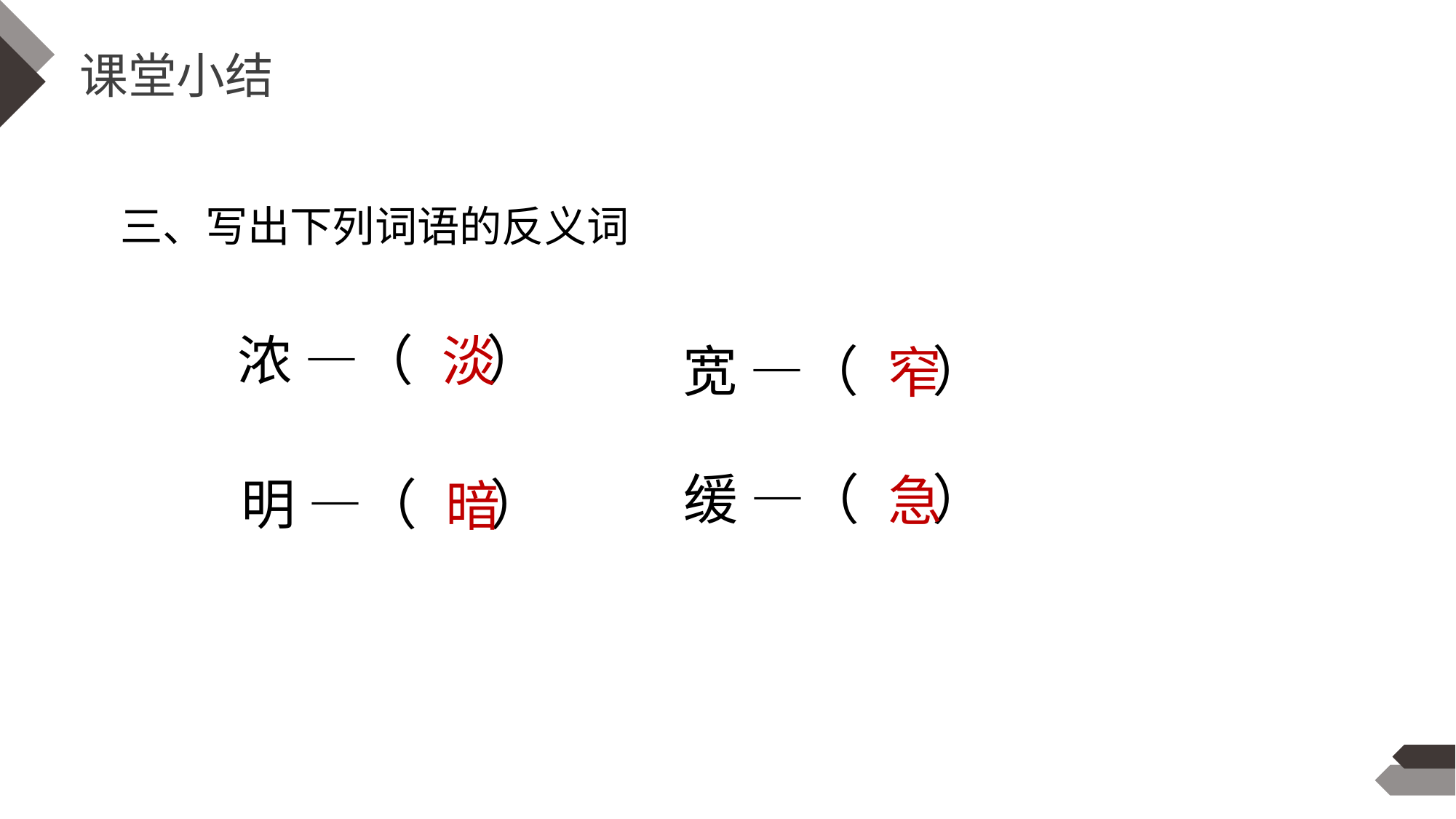

课堂小结
三、写出下列词语的反义词
浓 —（      ）
淡
宽 —（      ）
窄
缓 —（      ）
急
明 —（      ）
暗